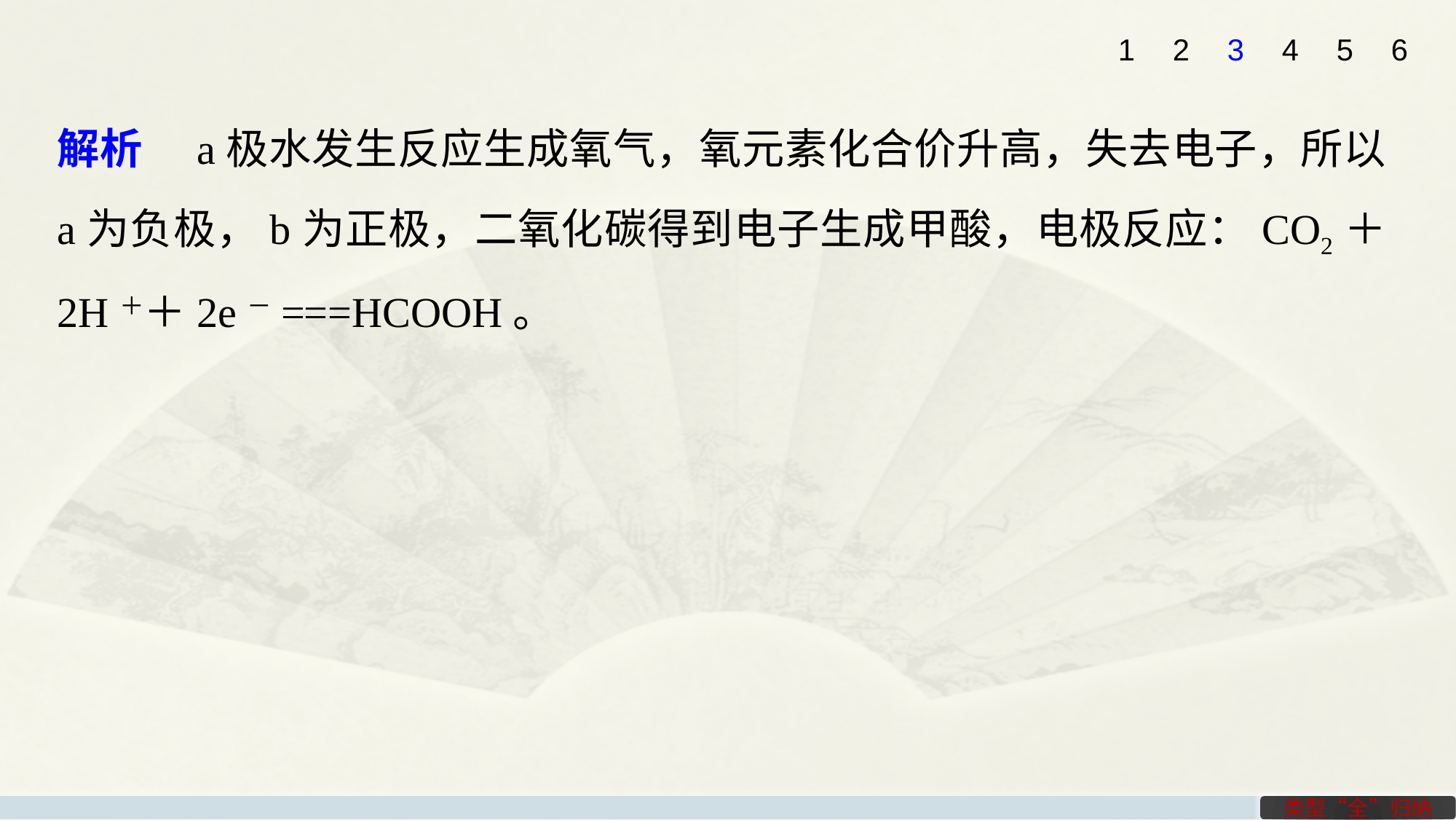

1
2
3
4
5
6
解析　a极水发生反应生成氧气，氧元素化合价升高，失去电子，所以a为负极，b为正极，二氧化碳得到电子生成甲酸，电极反应：CO2＋2H＋＋2e－===HCOOH。

类型“全”归纳